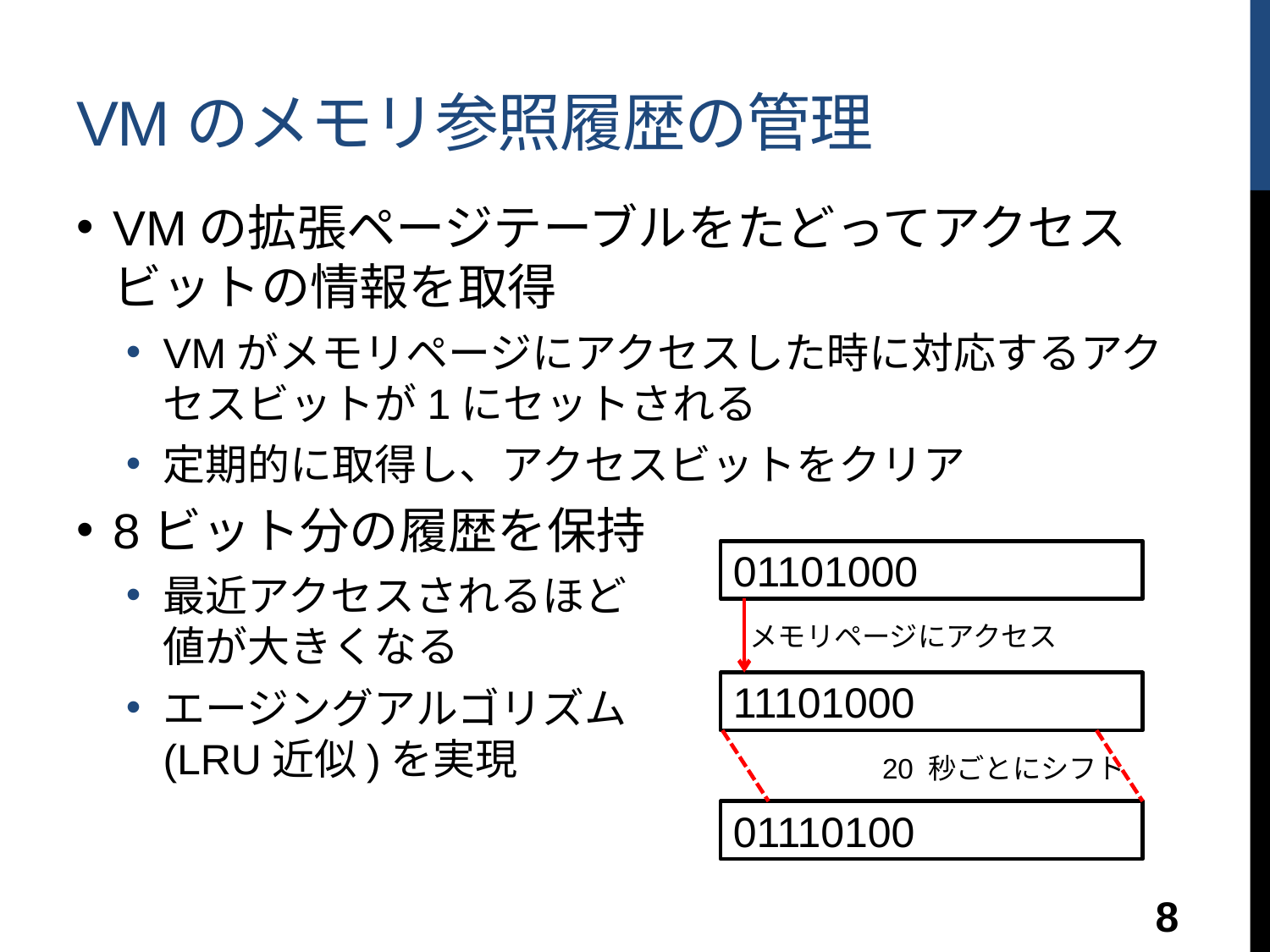

# VMのメモリ参照履歴の管理
VMの拡張ページテーブルをたどってアクセスビットの情報を取得
VMがメモリページにアクセスした時に対応するアクセスビットが1にセットされる
定期的に取得し、アクセスビットをクリア
8ビット分の履歴を保持
最近アクセスされるほど
値が大きくなる
エージングアルゴリズム
(LRU近似)を実現
01101000
メモリページにアクセス
11101000
20 秒ごとにシフト
01110100
8